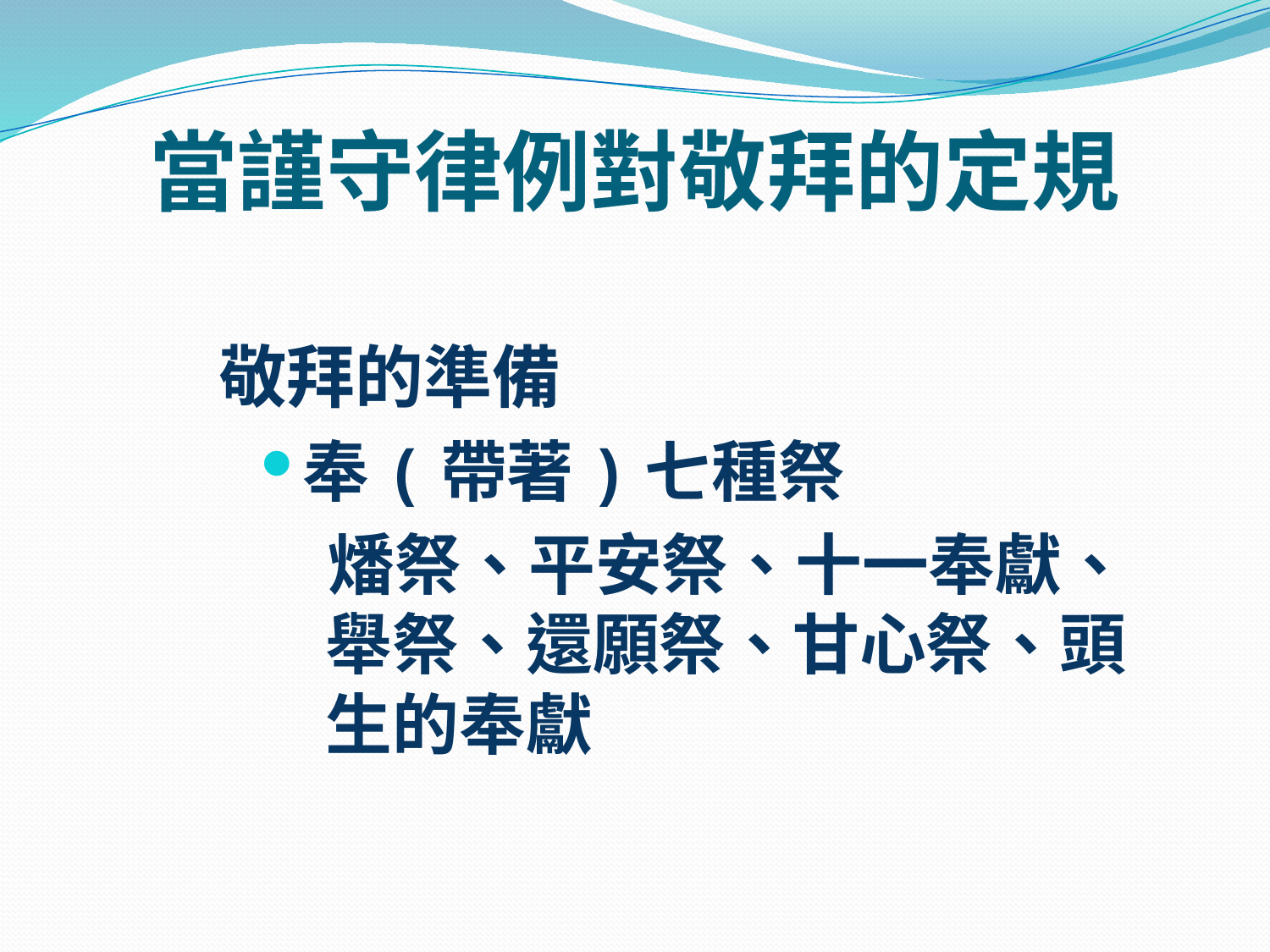

# 當謹守律例對敬拜的定規
敬拜的準備
奉(帶著)七種祭
 燔祭、平安祭、十一奉獻、舉祭、還願祭、甘心祭、頭生的奉獻